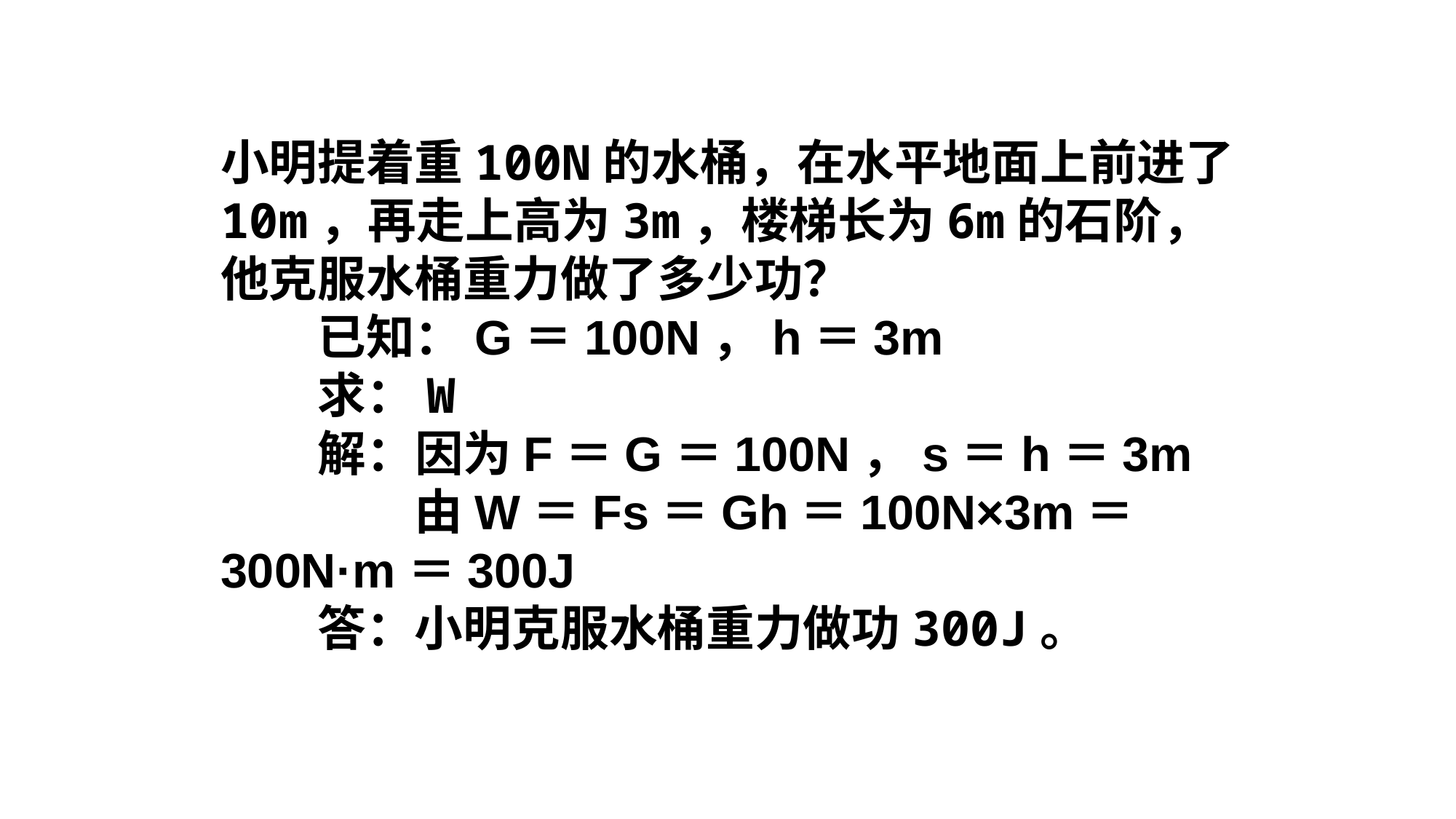

小明提着重100N的水桶，在水平地面上前进了10m，再走上高为3m，楼梯长为6m的石阶， 他克服水桶重力做了多少功？
　　已知：G＝100N，h＝3m
　　求：W
　　解：因为F＝G＝100N，s＝h＝3m
　　　　由W＝Fs＝Gh＝100N×3m＝300N·m＝300J
　　答：小明克服水桶重力做功300J。